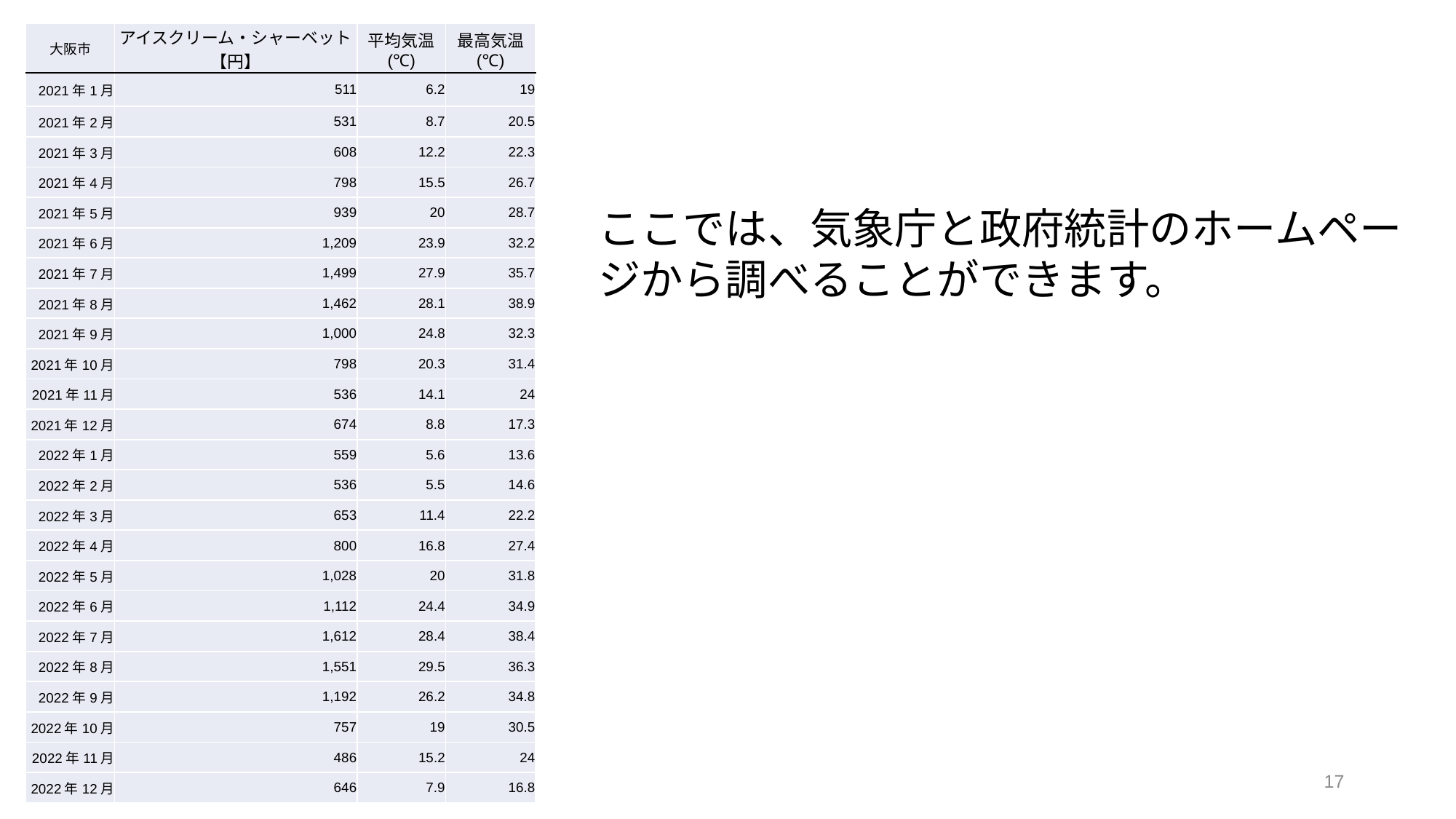

| 大阪市 | アイスクリーム・シャーベット【円】 | 平均気温 (℃) | 最高気温 (℃) |
| --- | --- | --- | --- |
| 2021年1月 | 511 | 6.2 | 19 |
| 2021年2月 | 531 | 8.7 | 20.5 |
| 2021年3月 | 608 | 12.2 | 22.3 |
| 2021年4月 | 798 | 15.5 | 26.7 |
| 2021年5月 | 939 | 20 | 28.7 |
| 2021年6月 | 1,209 | 23.9 | 32.2 |
| 2021年7月 | 1,499 | 27.9 | 35.7 |
| 2021年8月 | 1,462 | 28.1 | 38.9 |
| 2021年9月 | 1,000 | 24.8 | 32.3 |
| 2021年10月 | 798 | 20.3 | 31.4 |
| 2021年11月 | 536 | 14.1 | 24 |
| 2021年12月 | 674 | 8.8 | 17.3 |
| 2022年1月 | 559 | 5.6 | 13.6 |
| 2022年2月 | 536 | 5.5 | 14.6 |
| 2022年3月 | 653 | 11.4 | 22.2 |
| 2022年4月 | 800 | 16.8 | 27.4 |
| 2022年5月 | 1,028 | 20 | 31.8 |
| 2022年6月 | 1,112 | 24.4 | 34.9 |
| 2022年7月 | 1,612 | 28.4 | 38.4 |
| 2022年8月 | 1,551 | 29.5 | 36.3 |
| 2022年9月 | 1,192 | 26.2 | 34.8 |
| 2022年10月 | 757 | 19 | 30.5 |
| 2022年11月 | 486 | 15.2 | 24 |
| 2022年12月 | 646 | 7.9 | 16.8 |
ここでは、気象庁と政府統計のホームページから調べることができます。
17